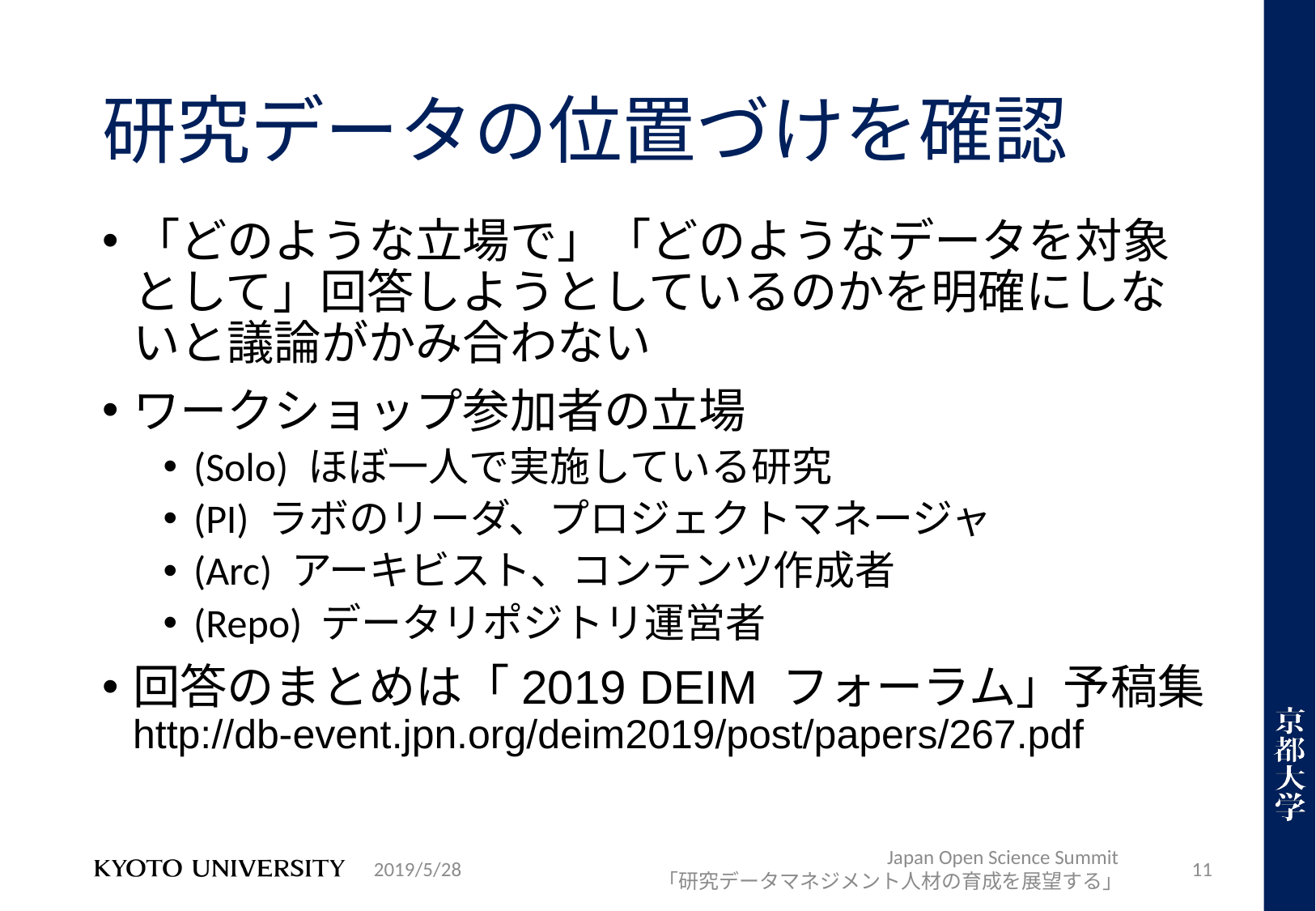

# 研究データの位置づけを確認
「どのような立場で」「どのようなデータを対象として」回答しようとしているのかを明確にしないと議論がかみ合わない
ワークショップ参加者の立場
(Solo) ほぼ一人で実施している研究
(PI) ラボのリーダ、プロジェクトマネージャ
(Arc) アーキビスト、コンテンツ作成者
(Repo) データリポジトリ運営者
回答のまとめは「2019 DEIM フォーラム」予稿集
http://db-event.jpn.org/deim2019/post/papers/267.pdf

2019/5/28
Japan Open Science Summit
「研究データマネジメント人材の育成を展望する」
11